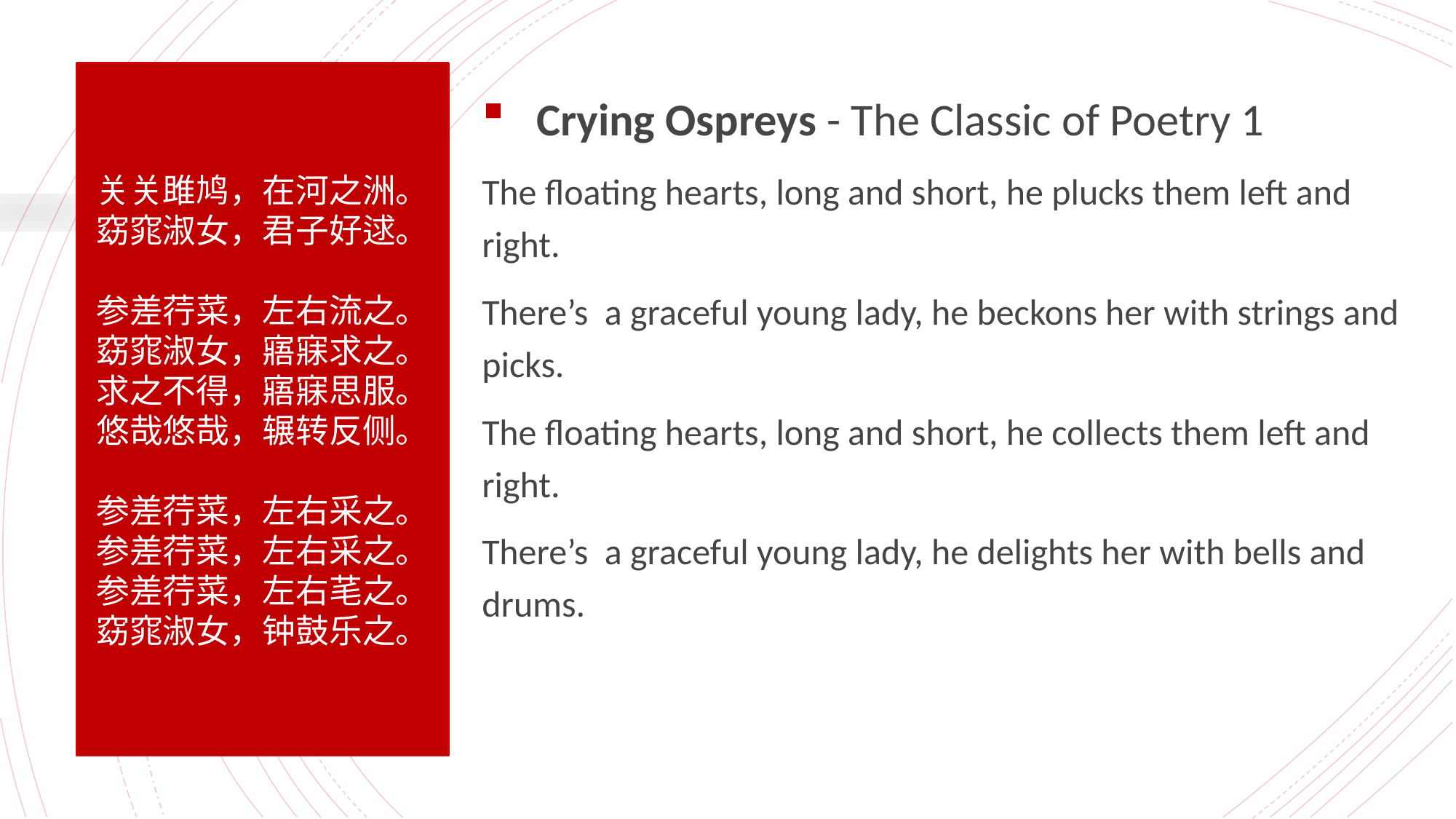

关关雎鸠，在河之洲。
窈窕淑女，君子好逑。

参差荇菜，左右流之。
窈窕淑女，寤寐求之。
求之不得，寤寐思服。
悠哉悠哉，辗转反侧。

参差荇菜，左右采之。
参差荇菜，左右采之。
参差荇菜，左右芼之。
窈窕淑女，钟鼓乐之。
Crying Ospreys - The Classic of Poetry 1
The floating hearts, long and short, he plucks them left and right.
There’s  a graceful young lady, he beckons her with strings and picks.
The floating hearts, long and short, he collects them left and right.
There’s  a graceful young lady, he delights her with bells and drums.
#